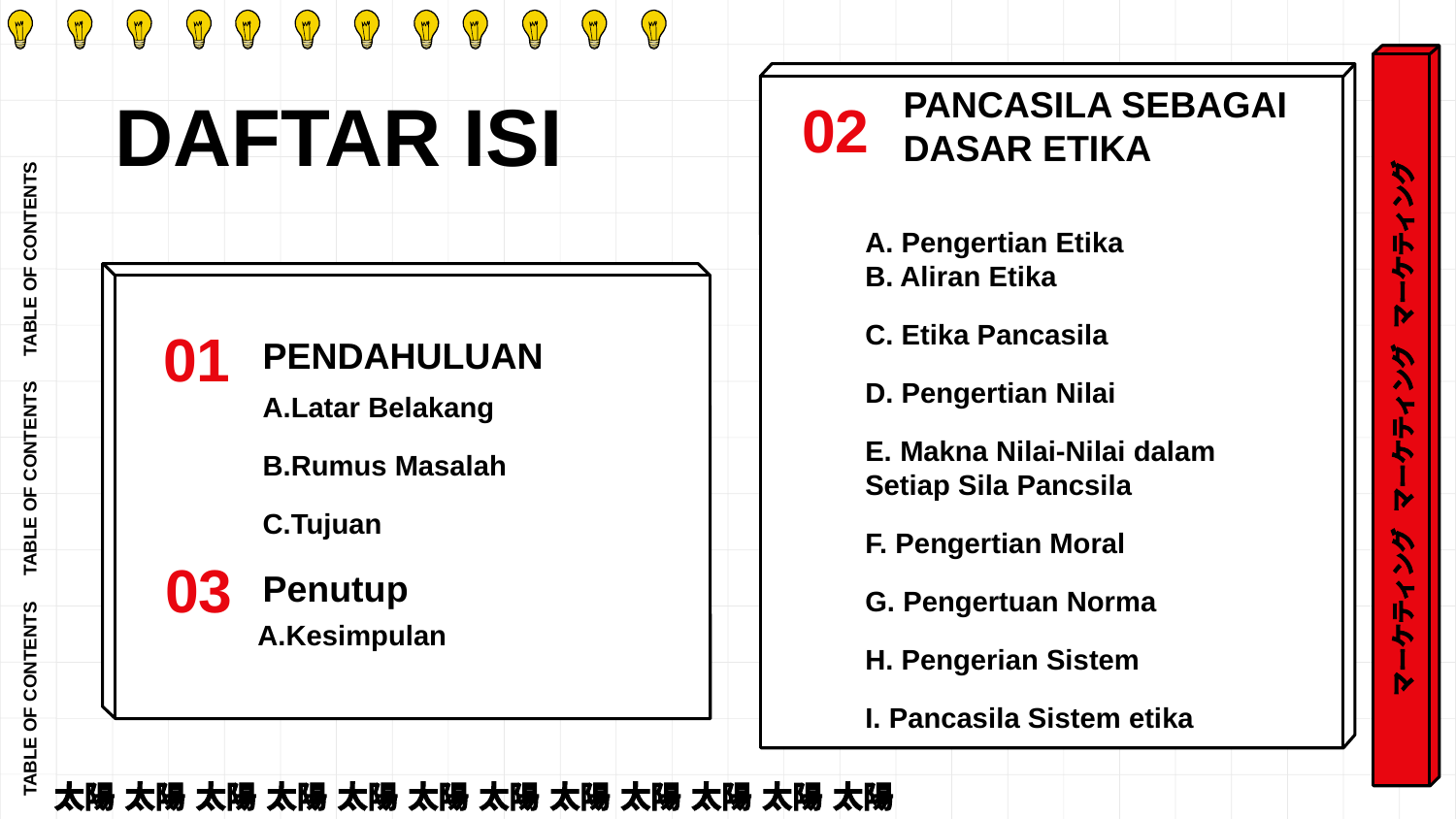

マーケティング  マーケティング  マーケティング

PANCASILA SEBAGAI DASAR ETIKA
DAFTAR ISI
02
A. Pengertian Etika
B. Aliran Etika
C. Etika Pancasila
D. Pengertian Nilai
E. Makna Nilai-Nilai dalam  Setiap Sila Pancsila
F. Pengertian Moral
G. Pengertuan Norma
H. Pengerian Sistem
I. Pancasila Sistem etika

# 01
PENDAHULUAN
A.Latar Belakang
B.Rumus Masalah
C.Tujuan
TABLE OF CONTENTS     TABLE OF CONTENTS     TABLE OF CONTENTS
03
Penutup
A.Kesimpulan
太陽 太陽 太陽 太陽 太陽 太陽 太陽 太陽 太陽 太陽 太陽 太陽